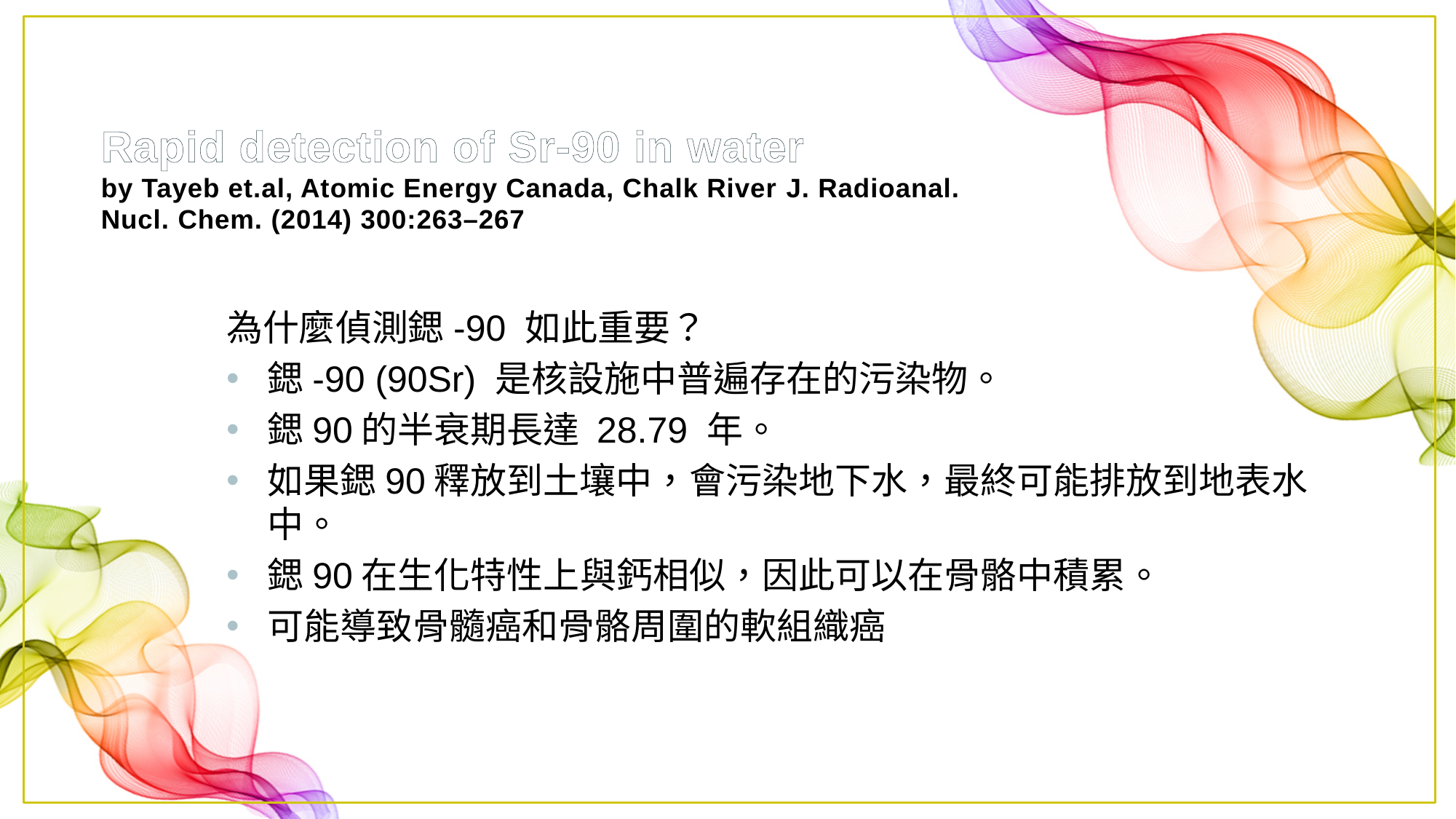

# Rapid detection of Sr-90 in water by Tayeb et.al, Atomic Energy Canada, Chalk River J. Radioanal. Nucl. Chem. (2014) 300:263–267
為什麼偵測鍶-90 如此重要？
鍶-90 (90Sr) 是核設施中普遍存在的污染物。
鍶90的半衰期長達 28.79 年。
如果鍶90釋放到土壤中，會污染地下水，最終可能排放到地表水中。
鍶90在生化特性上與鈣相似，因此可以在骨骼中積累。
可能導致骨髓癌和骨骼周圍的軟組織癌